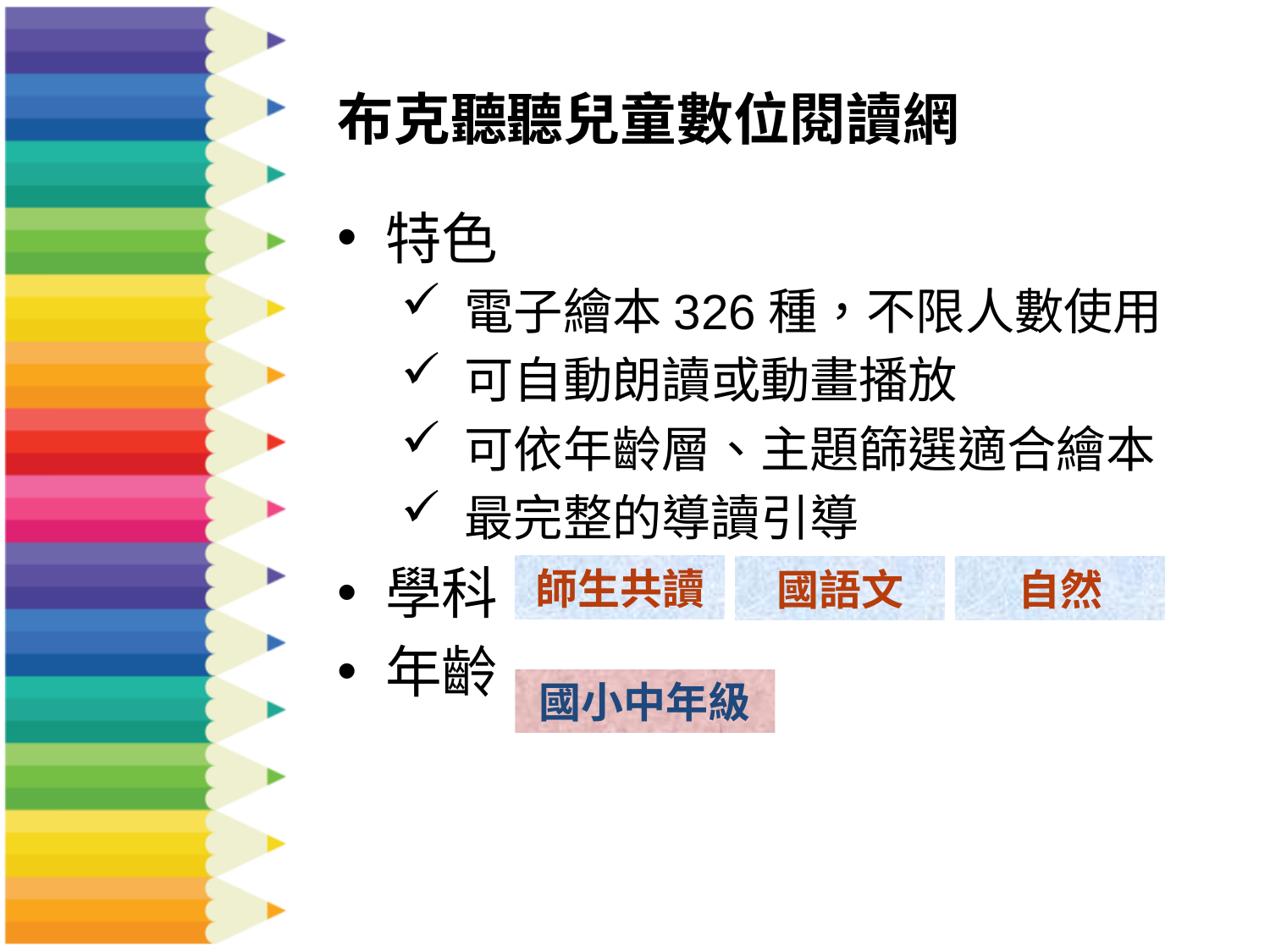

# 布克聽聽兒童數位閱讀網
特色
電子繪本326種，不限人數使用
可自動朗讀或動畫播放
可依年齡層、主題篩選適合繪本
最完整的導讀引導
學科
年齡

師生共讀
國語文
自然
國小中年級